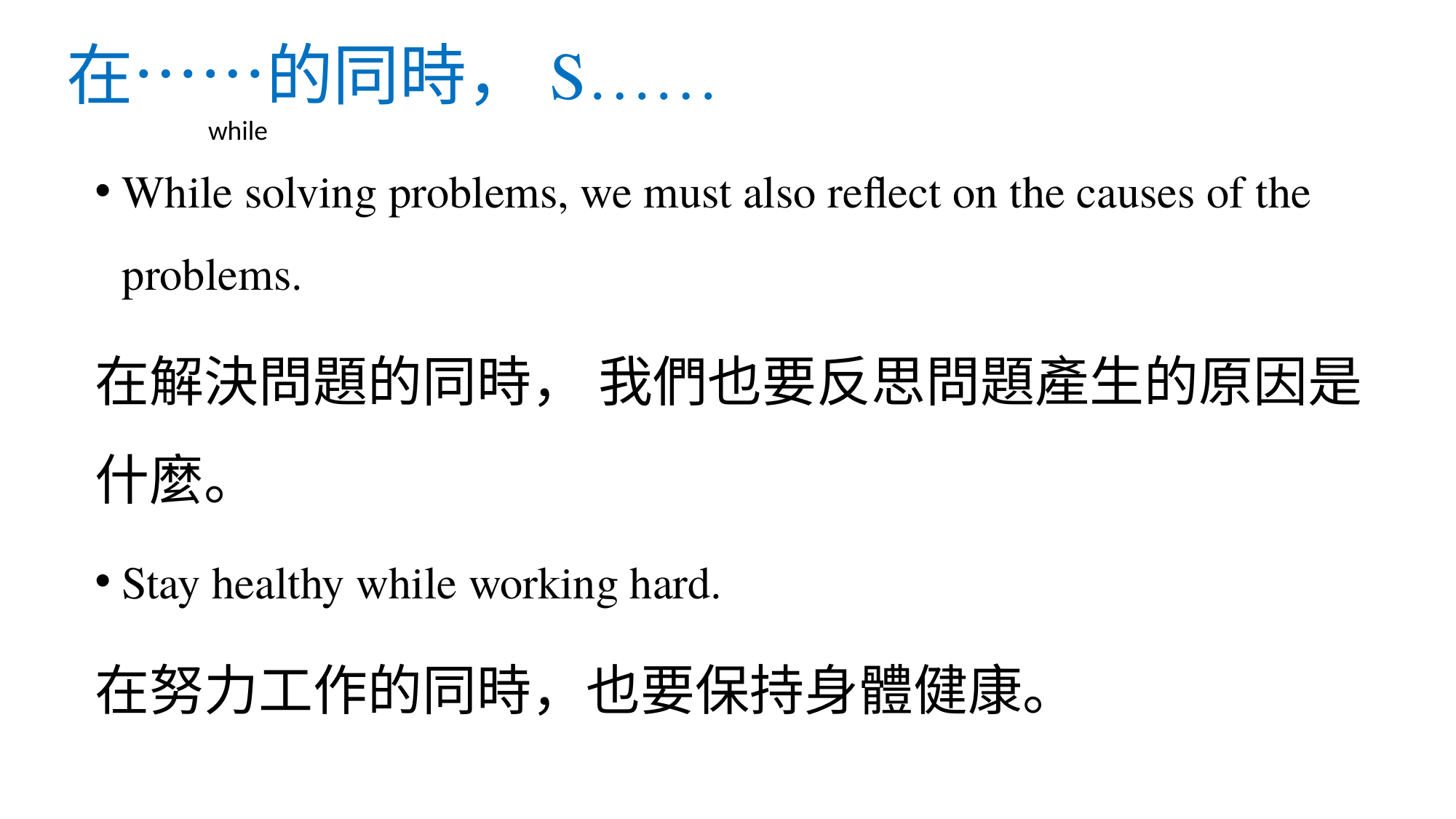

# 在……的同時，S……
while
While solving problems, we must also reflect on the causes of the problems.
在解決問題的同時， 我們也要反思問題產生的原因是什麼。
Stay healthy while working hard.
在努力工作的同時，也要保持身體健康。